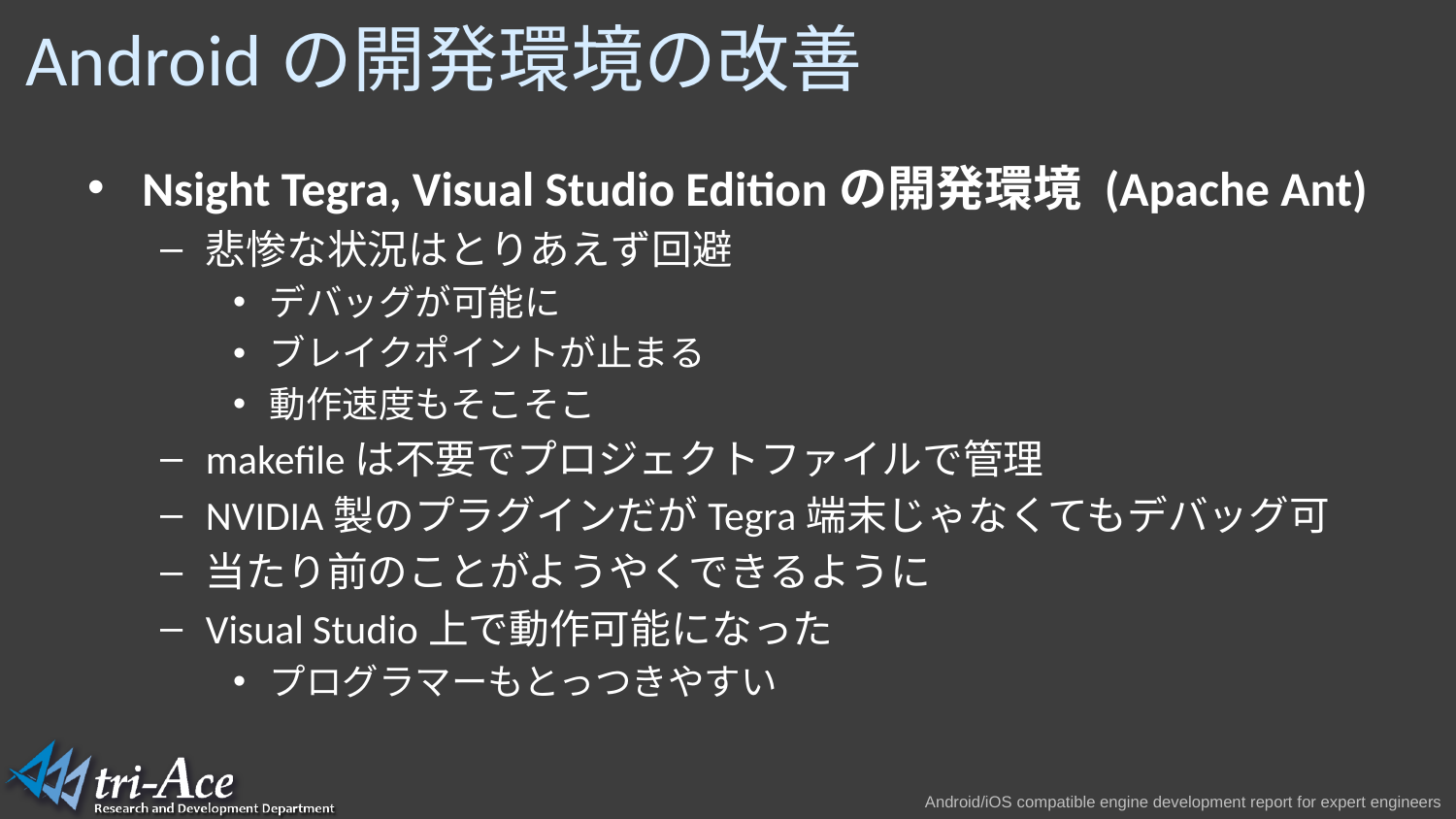

# Androidの開発環境の改善
Nsight Tegra, Visual Studio Editionの開発環境 (Apache Ant)
悲惨な状況はとりあえず回避
デバッグが可能に
ブレイクポイントが止まる
動作速度もそこそこ
makefileは不要でプロジェクトファイルで管理
NVIDIA製のプラグインだがTegra端末じゃなくてもデバッグ可
当たり前のことがようやくできるように
Visual Studio上で動作可能になった
プログラマーもとっつきやすい